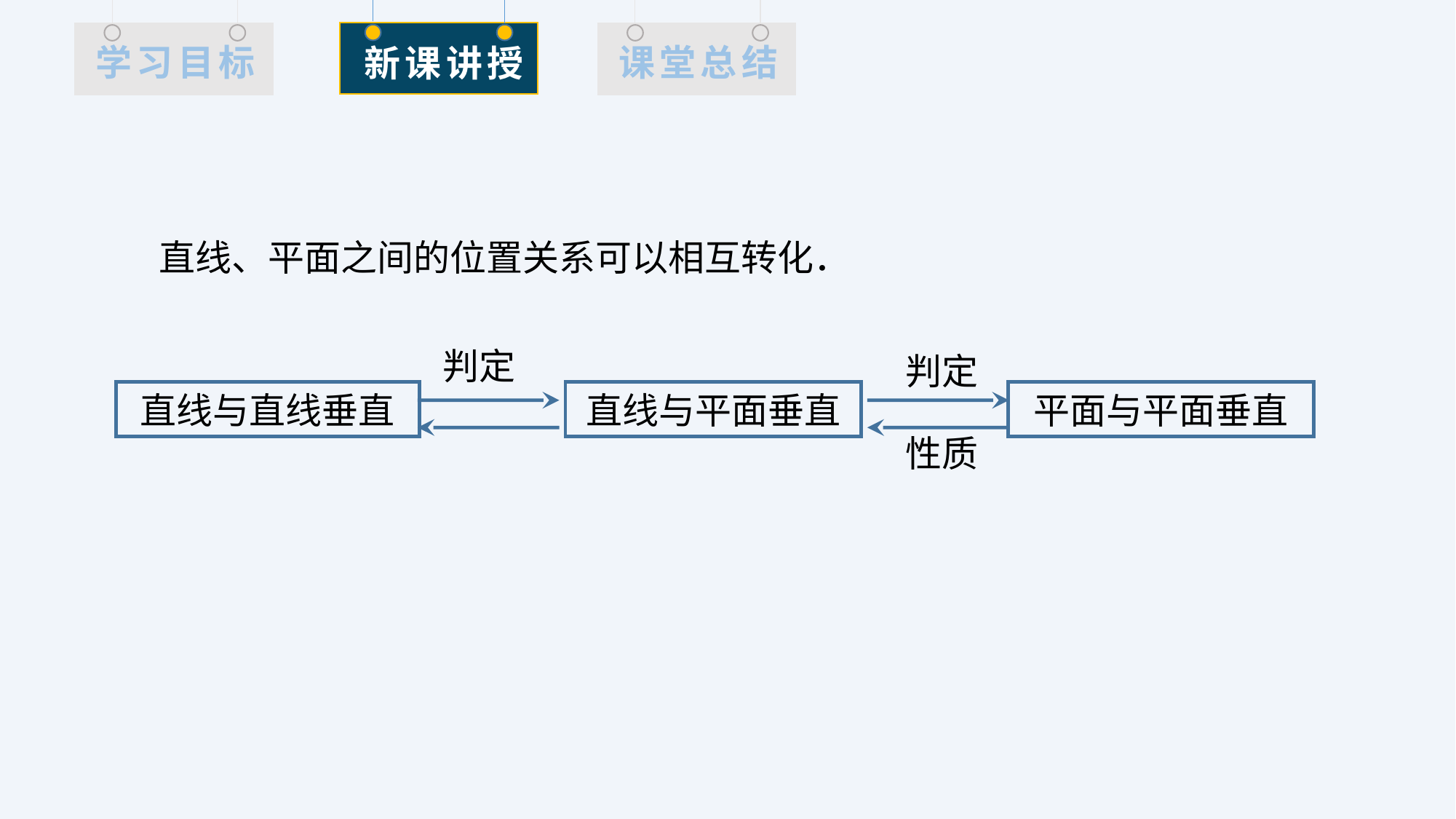

直线、平面之间的位置关系可以相互转化．
判定
判定
直线与直线垂直
直线与平面垂直
平面与平面垂直

性质